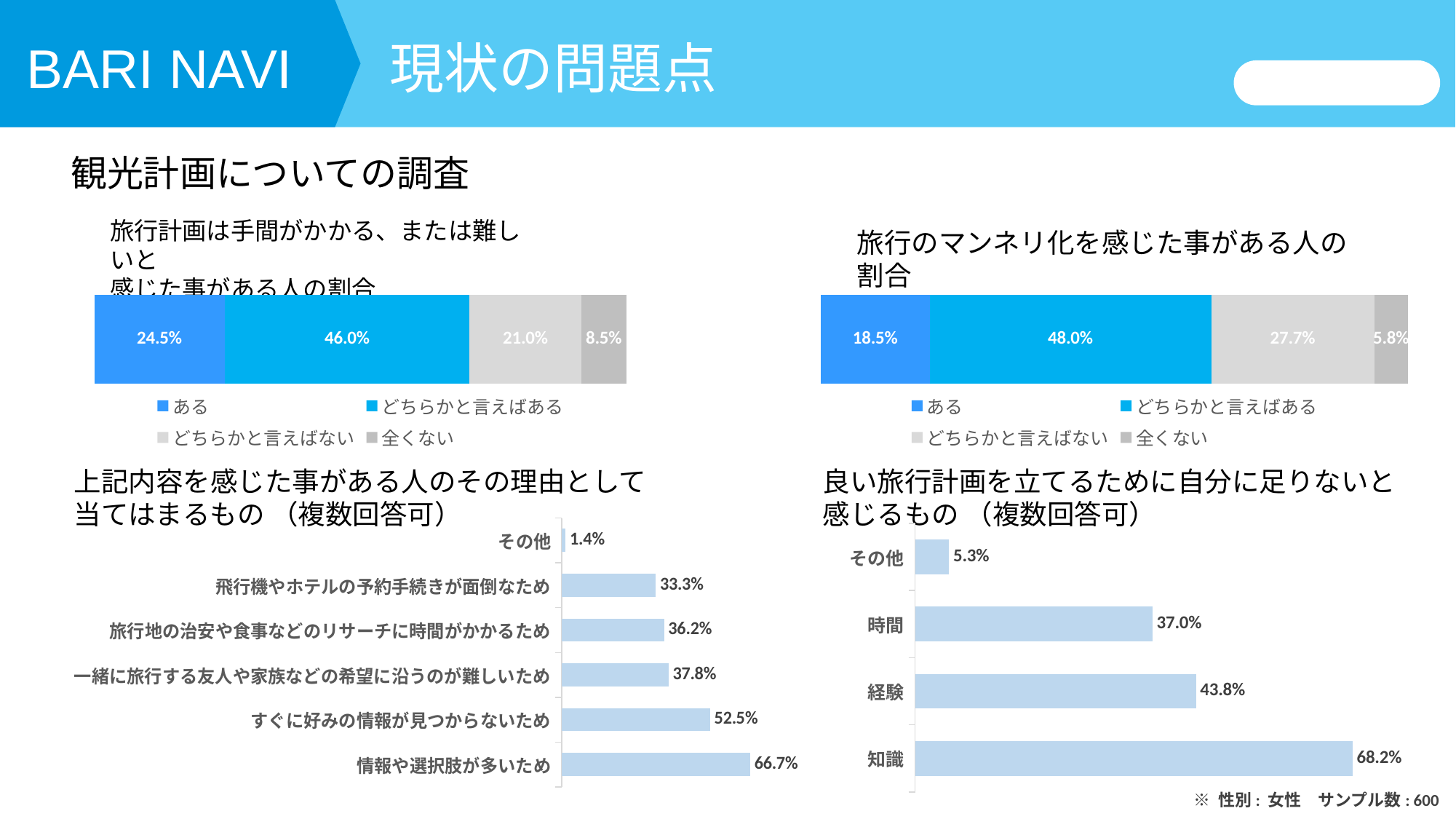

現状の問題点
BARI NAVI

観光計画についての調査
旅行計画は手間がかかる、または難しいと
感じた事がある人の割合
旅行のマンネリ化を感じた事がある人の割合

### Chart

| Category | ある | どちらかと言えばある | どちらかと言えばない | 全くない |
|---|---|---|---|---|
| 割合 | 0.245 | 0.46 | 0.21 | 0.085 |

### Chart

| Category | ある | どちらかと言えばある | どちらかと言えばない | 全くない |
|---|---|---|---|---|
| 割合 | 0.185 | 0.48 | 0.277 | 0.058 |
良い旅行計画を立てるために自分に足りないと
感じるもの （複数回答可）
上記内容を感じた事がある人のその理由として
当てはまるもの （複数回答可）

### Chart

| Category | 割合 |
|---|---|
| 情報や選択肢が多いため | 0.667 |
| すぐに好みの情報が見つからないため | 0.525 |
| 一緒に旅行する友人や家族などの希望に沿うのが難しいため | 0.378 |
| 旅行地の治安や食事などのリサーチに時間がかかるため | 0.362 |
| 飛行機やホテルの予約手続きが面倒なため | 0.333 |
| その他 | 0.014 |

### Chart

| Category | 割合 |
|---|---|
| 知識 | 0.682 |
| 経験 | 0.438 |
| 時間 | 0.37 |
| その他 | 0.053 |
※ 性別: 女性　サンプル数: 600
旅工房 「最新！旅行意識調査」
https://about.tabikobo.com/news/press/2018/06/180605/